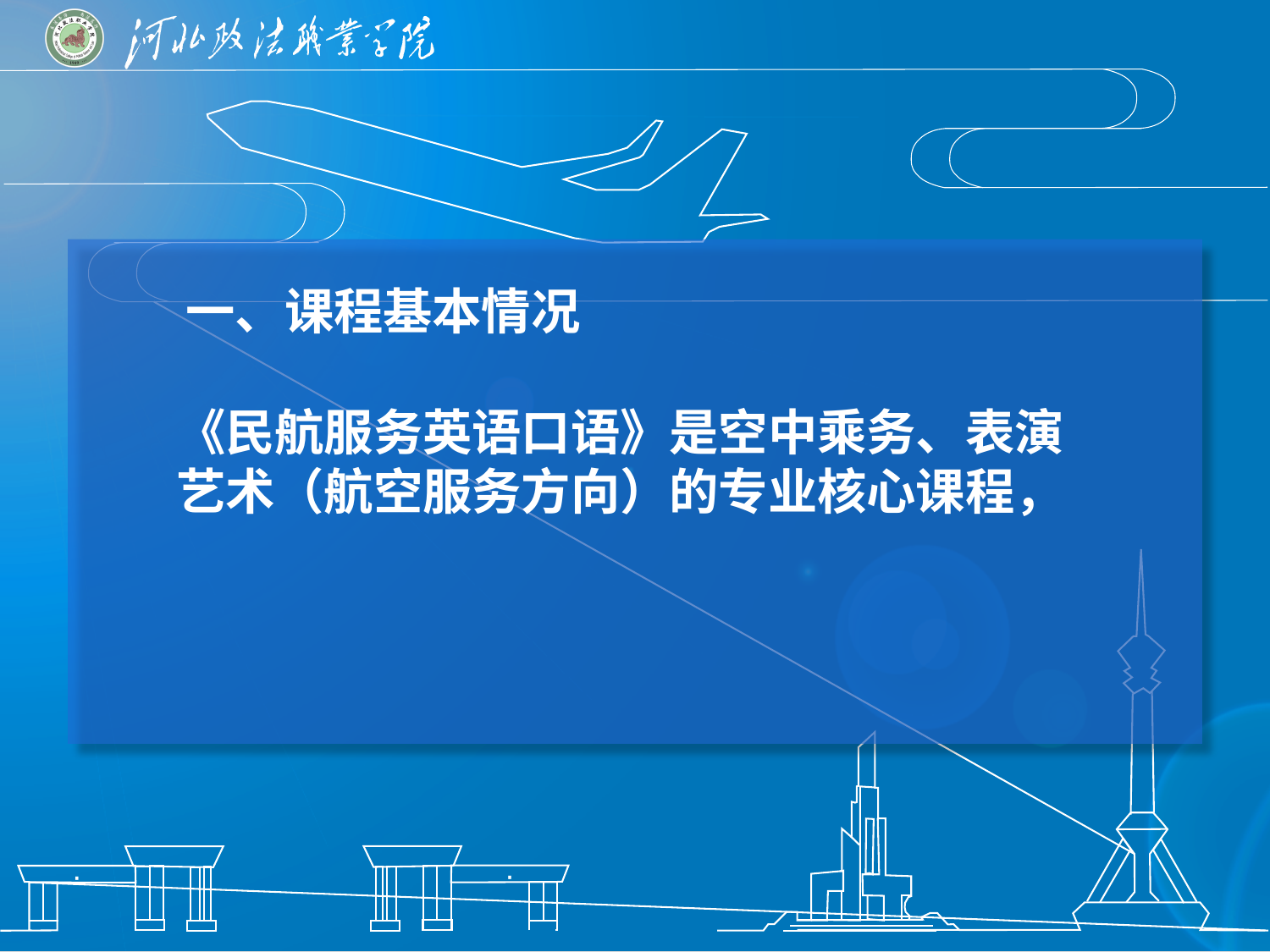

一、课程基本情况
《民航服务英语口语》是空中乘务、表演艺术（航空服务方向）的专业核心课程，
2